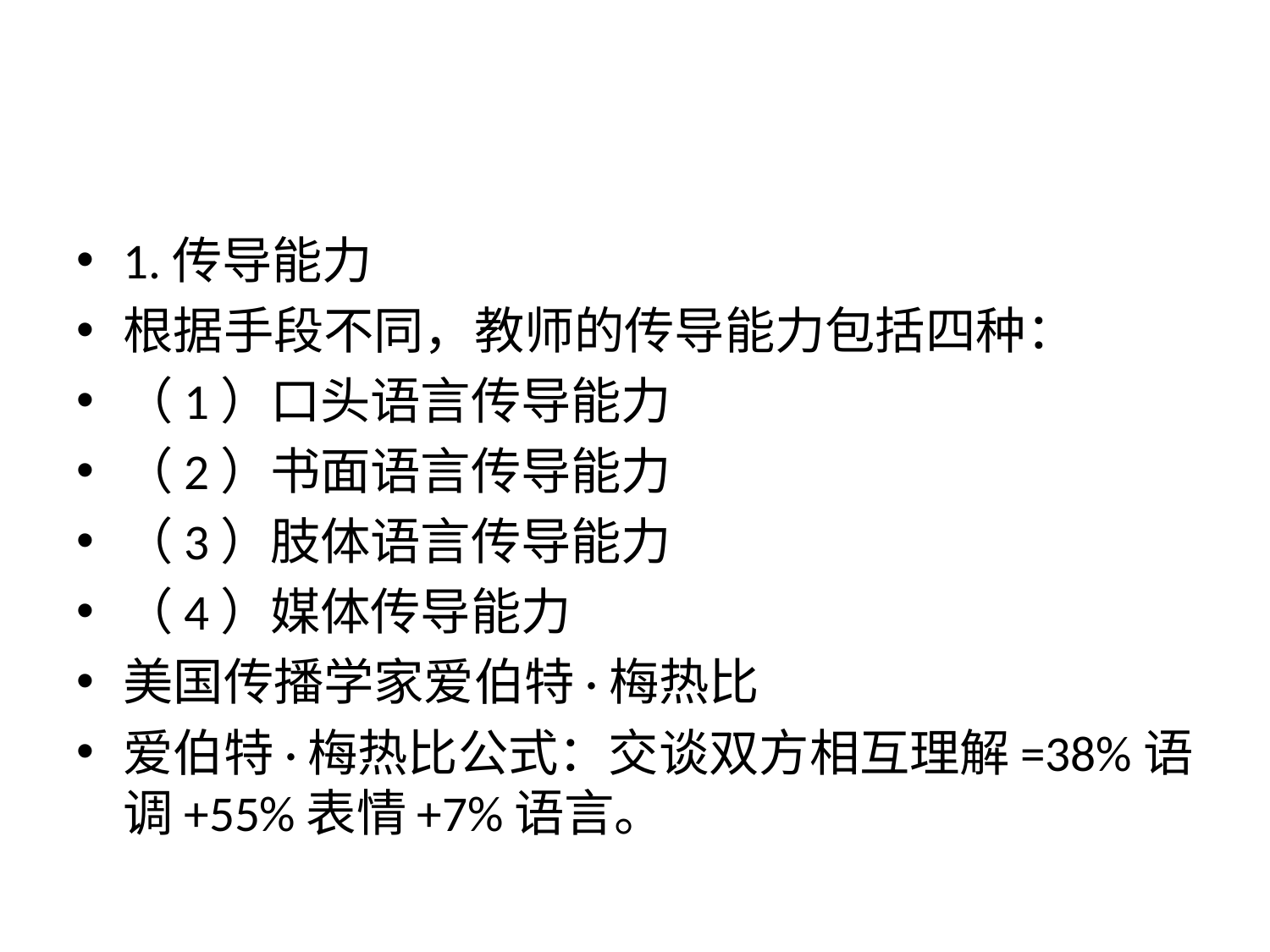

#
1.传导能力
根据手段不同，教师的传导能力包括四种：
（1）口头语言传导能力
（2）书面语言传导能力
（3）肢体语言传导能力
（4）媒体传导能力
美国传播学家爱伯特·梅热比
爱伯特·梅热比公式：交谈双方相互理解=38%语调+55%表情+7%语言。